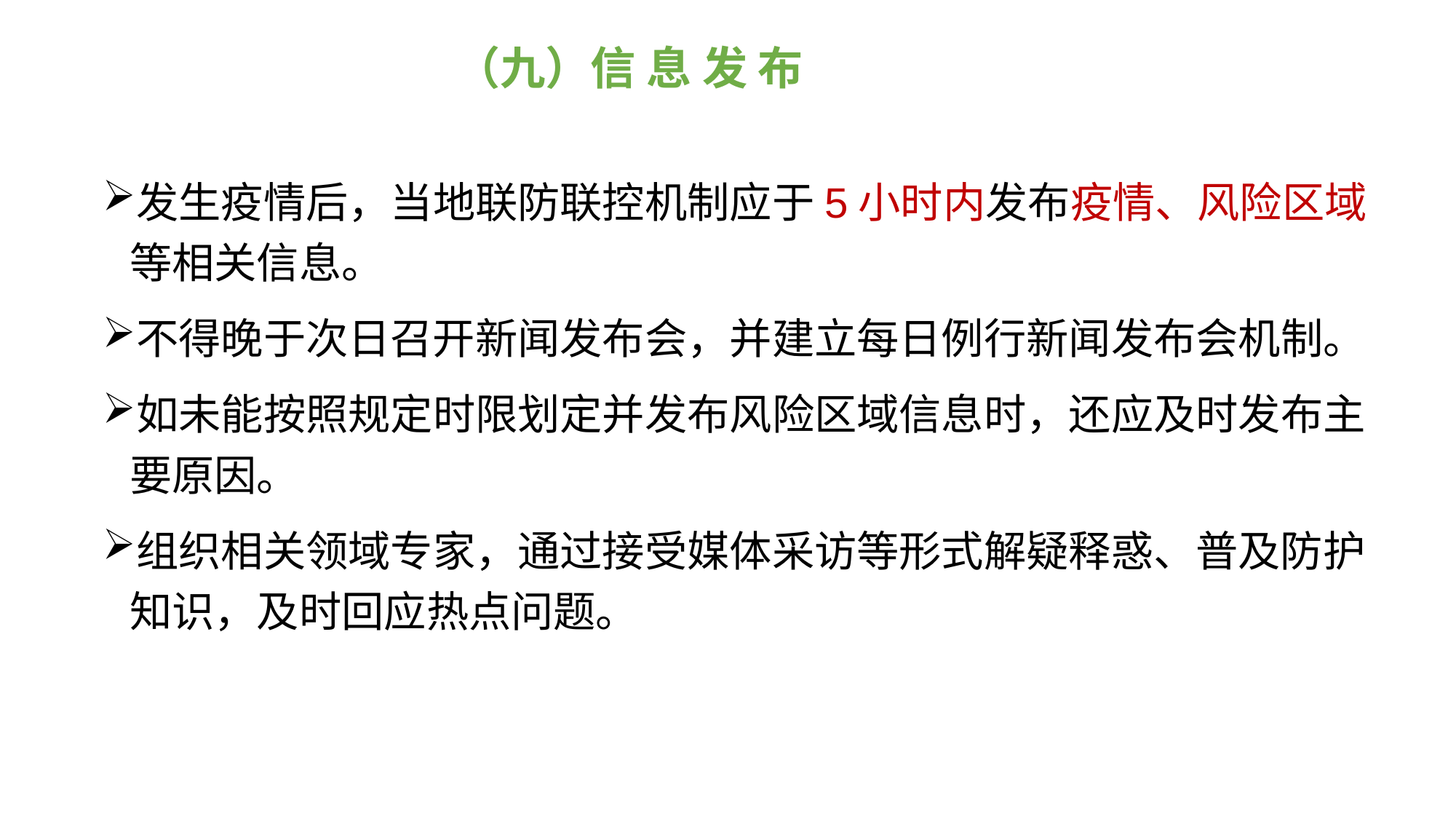

# （九）信 息 发 布
发生疫情后，当地联防联控机制应于5小时内发布疫情、风险区域等相关信息。
不得晚于次日召开新闻发布会，并建立每日例行新闻发布会机制。
如未能按照规定时限划定并发布风险区域信息时，还应及时发布主要原因。
组织相关领域专家，通过接受媒体采访等形式解疑释惑、普及防护知识，及时回应热点问题。